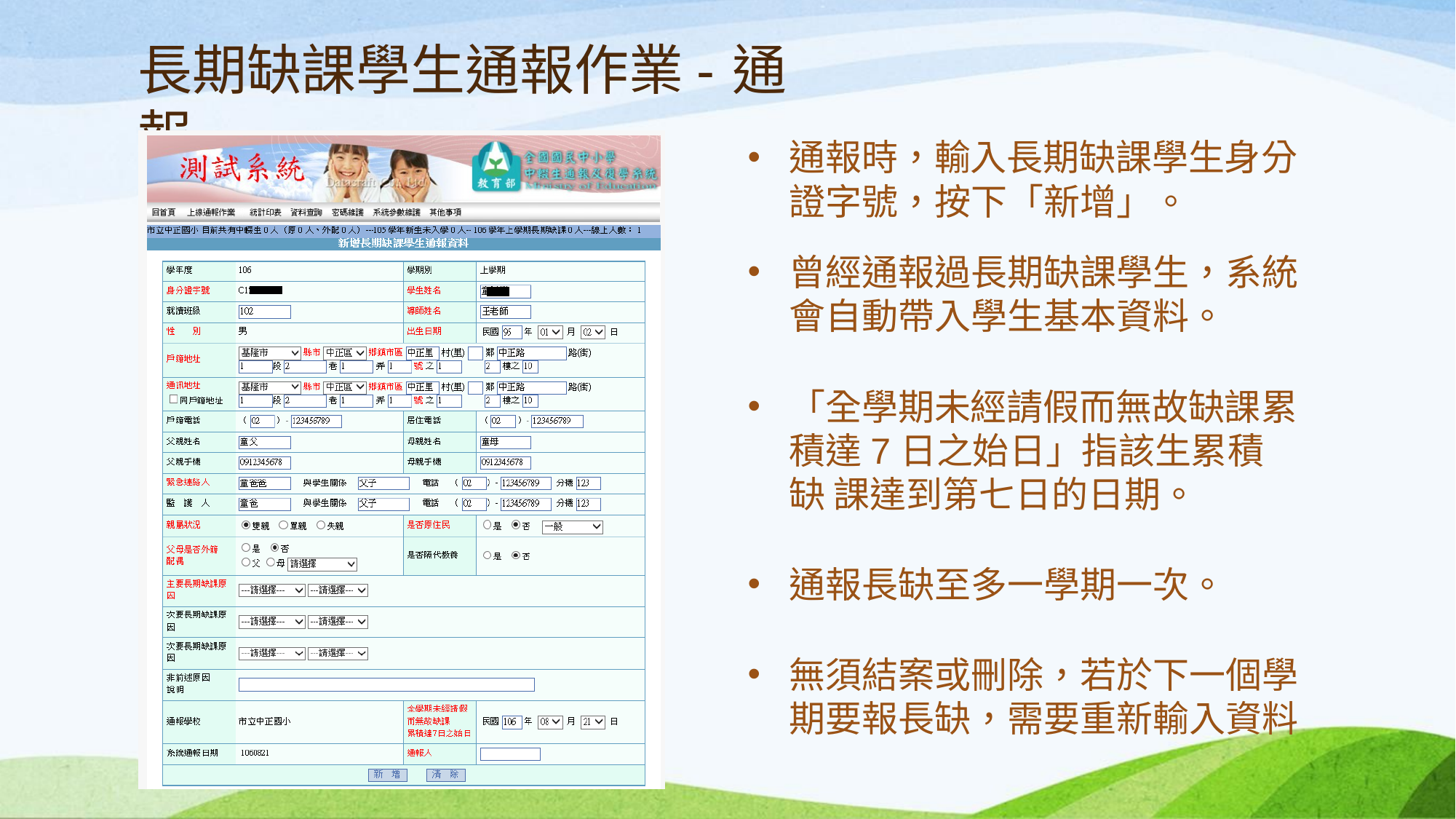

# 長期缺課學生通報作業-通報

通報時，輸入長期缺課學生身分
證字號，按下「新增」。
曾經通報過長期缺課學生，系統 會自動帶入學生基本資料。
「全學期未經請假而無故缺課累 積達7日之始日」指該生累積缺 課達到第七日的日期。

通報長缺至多一學期一次。

無須結案或刪除，若於下一個學期要報長缺，需要重新輸入資料